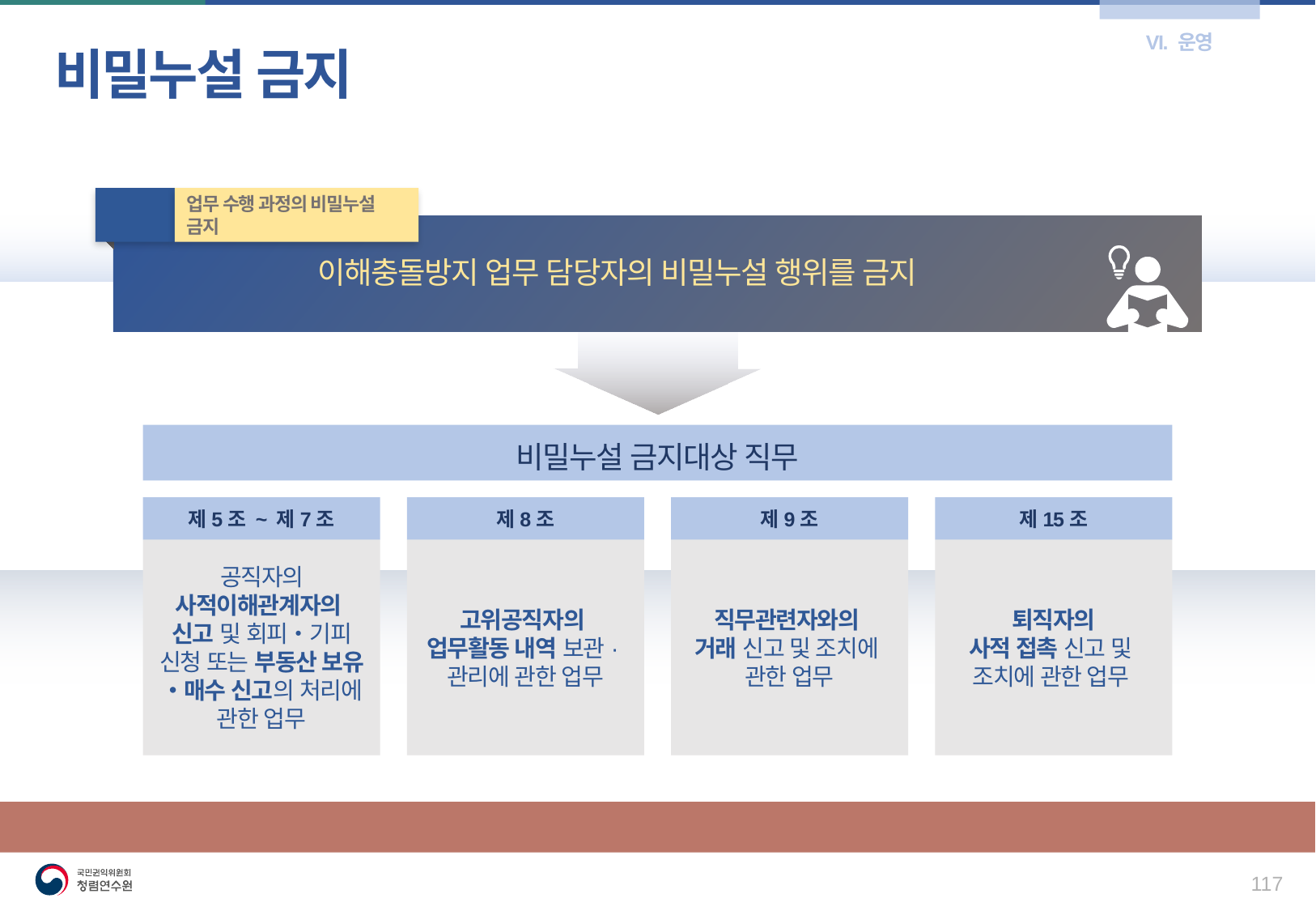

VI. 운영

비밀누설 금지

업무 수행 과정의 비밀누설 금지
제23조
각 공공기관의 이해충돌방지 업무 담당자의 비밀누설 행위를 금지
(재직 중, 퇴직 후 모두 포함)

비밀누설 금지대상 직무
제5조 ~ 제7조
제8조
제9조
제15조
공직자의 사적이해관계자의
신고 및 회피‧기피 신청 또는 부동산 보유‧매수 신고의 처리에 관한 업무
고위공직자의
업무활동 내역 보관·관리에 관한 업무
직무관련자와의
거래 신고 및 조치에
관한 업무
퇴직자의
사적 접촉 신고 및
조치에 관한 업무
비밀누설 금지규정 위반 시 형사처벌 (3년 이하의 징역 또는 3천만원 이하의 벌금)
117